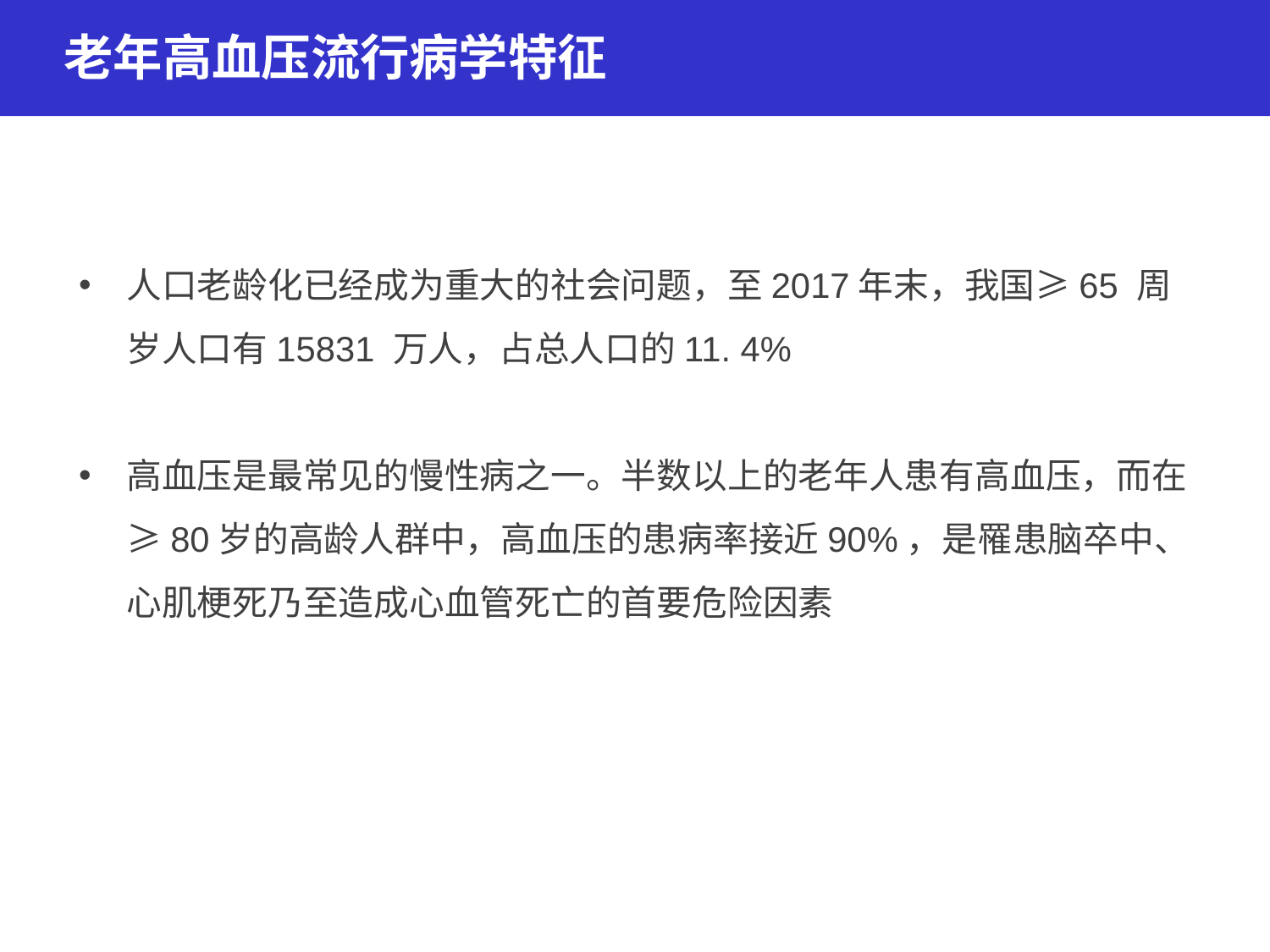

老年高血压流行病学特征
人口老龄化已经成为重大的社会问题，至2017年末，我国≥65 周岁人口有15831 万人，占总人口的11. 4%

高血压是最常见的慢性病之一。半数以上的老年人患有高血压，而在≥80岁的高龄人群中，高血压的患病率接近90%，是罹患脑卒中、心肌梗死乃至造成心血管死亡的首要危险因素